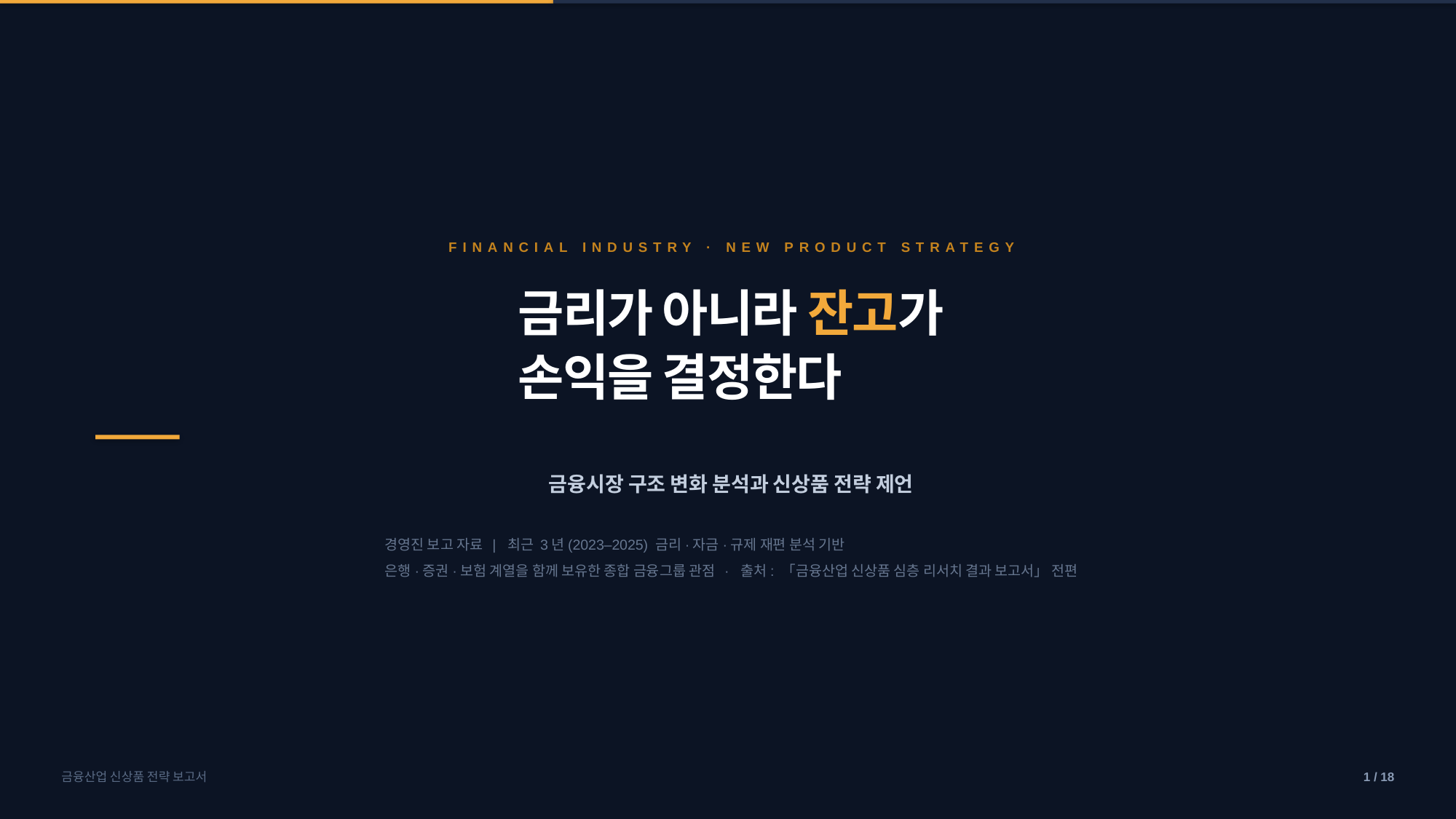

FINANCIAL INDUSTRY · NEW PRODUCT STRATEGY
금리가 아니라 잔고가
손익을 결정한다

금융시장 구조 변화 분석과 신상품 전략 제언
경영진 보고 자료  |  최근 3년(2023–2025) 금리·자금·규제 재편 분석 기반
은행·증권·보험 계열을 함께 보유한 종합 금융그룹 관점  ·  출처: 「금융산업 신상품 심층 리서치 결과 보고서」 전편
금융산업 신상품 전략 보고서
1 / 18